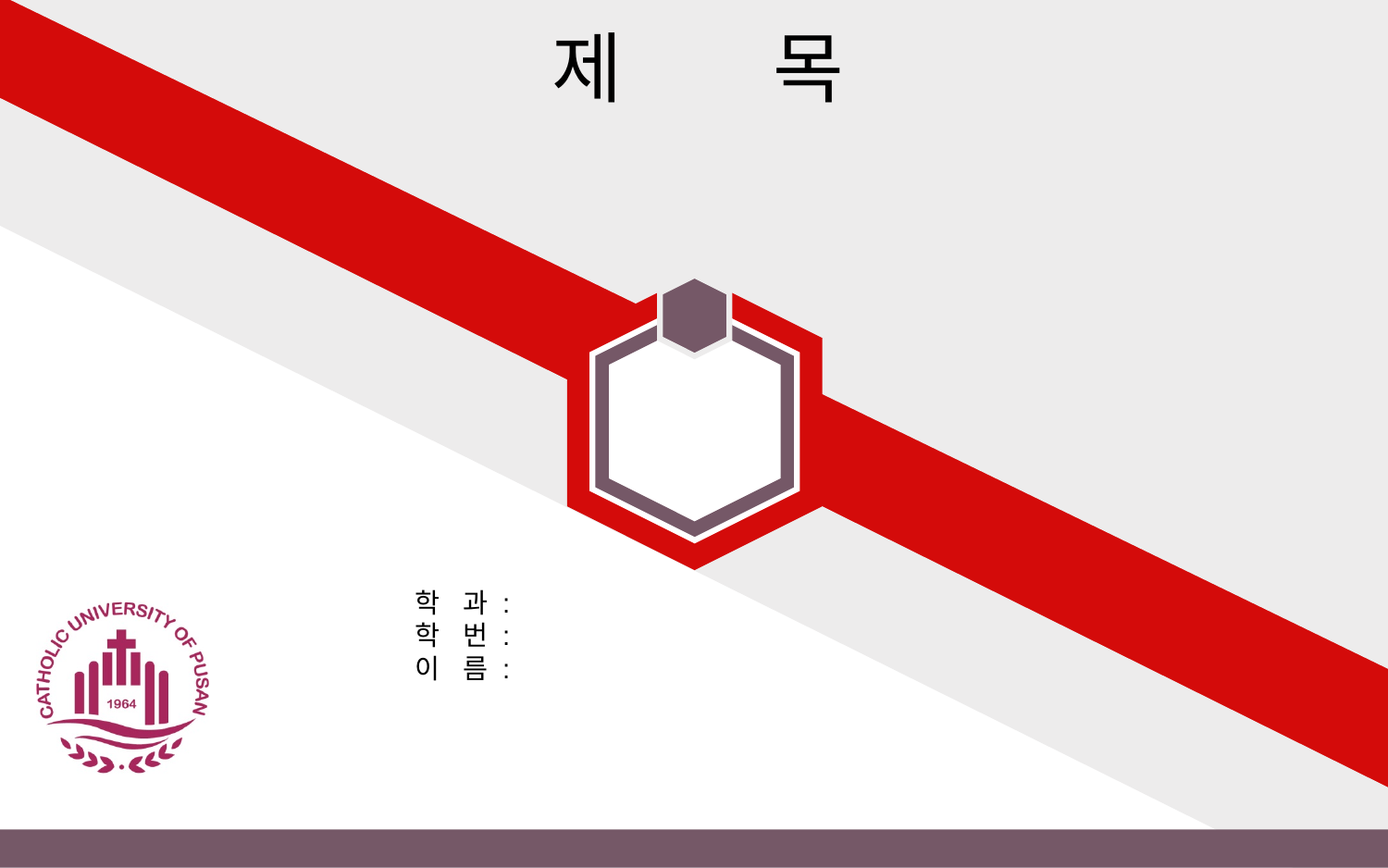

제       목
학   과 :
학   번 :
이   름 :
1